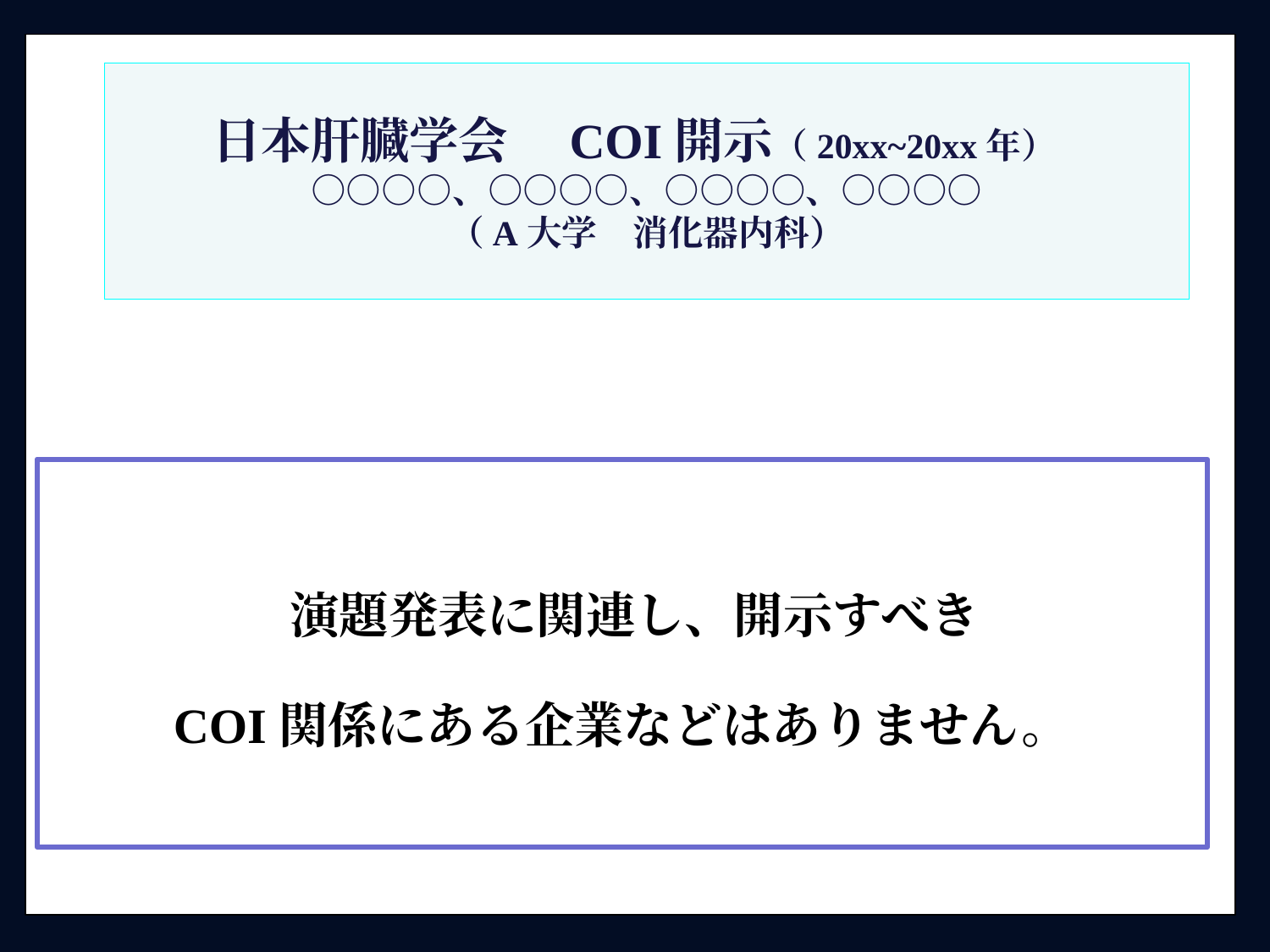

日本肝臓学会　COI開示（20xx~20xx年）　
○○○○、○○○○、○○○○、○○○○
（A大学　消化器内科）
演題発表に関連し、開示すべき
COI関係にある企業などはありません。